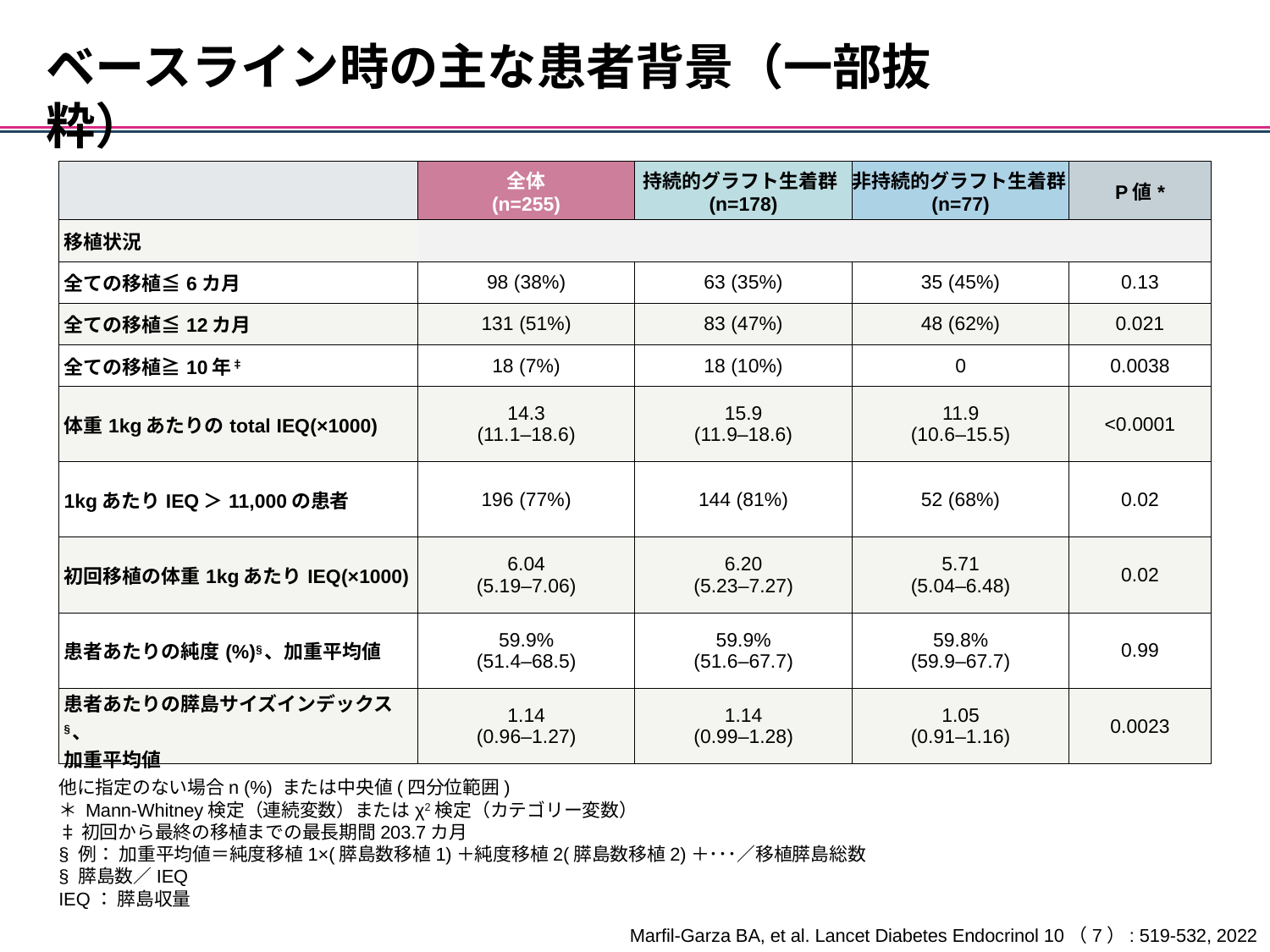

ベースライン時の主な患者背景（一部抜粋）
|  | 全体 (n=255) | 持続的グラフト生着群(n=178) | 非持続的グラフト生着群(n=77) | P値\* |
| --- | --- | --- | --- | --- |
| 移植状況 |  |  |  |  |
| 全ての移植≦6カ月 | 98 (38%) | 63 (35%) | 35 (45%) | 0.13 |
| 全ての移植≦12カ月 | 131 (51%) | 83 (47%) | 48 (62%) | 0.021 |
| 全ての移植≧10年‡ | 18 (7%) | 18 (10%) | 0 | 0.0038 |
| 体重1kgあたりのtotal IEQ(×1000) | 14.3 (11.1–18.6) | 15.9 (11.9–18.6) | 11.9 (10.6–15.5) | <0.0001 |
| 1kgあたりIEQ＞11,000の患者 | 196 (77%) | 144 (81%) | 52 (68%) | 0.02 |
| 初回移植の体重1kgあたりIEQ(×1000) | 6.04 (5.19–7.06) | 6.20 (5.23–7.27) | 5.71 (5.04–6.48) | 0.02 |
| 患者あたりの純度(%)§、加重平均値 | 59.9% (51.4–68.5) | 59.9% (51.6–67.7) | 59.8% (59.9–67.7) | 0.99 |
| 患者あたりの膵島サイズインデックス§、 加重平均値 | 1.14 (0.96–1.27) | 1.14 (0.99–1.28) | 1.05 (0.91–1.16) | 0.0023 |
他に指定のない場合n (%) または中央値(四分位範囲)
＊ Mann-Whitney検定（連続変数）またはχ2検定（カテゴリー変数）
‡初回から最終の移植までの最長期間203.7カ月
§ 例： 加重平均値＝純度移植1×(膵島数移植1)＋純度移植2(膵島数移植2)＋･･･／移植膵島総数
§ 膵島数／IEQ
IEQ： 膵島収量
Marfil-Garza BA, et al. Lancet Diabetes Endocrinol 10（7）: 519-532, 2022